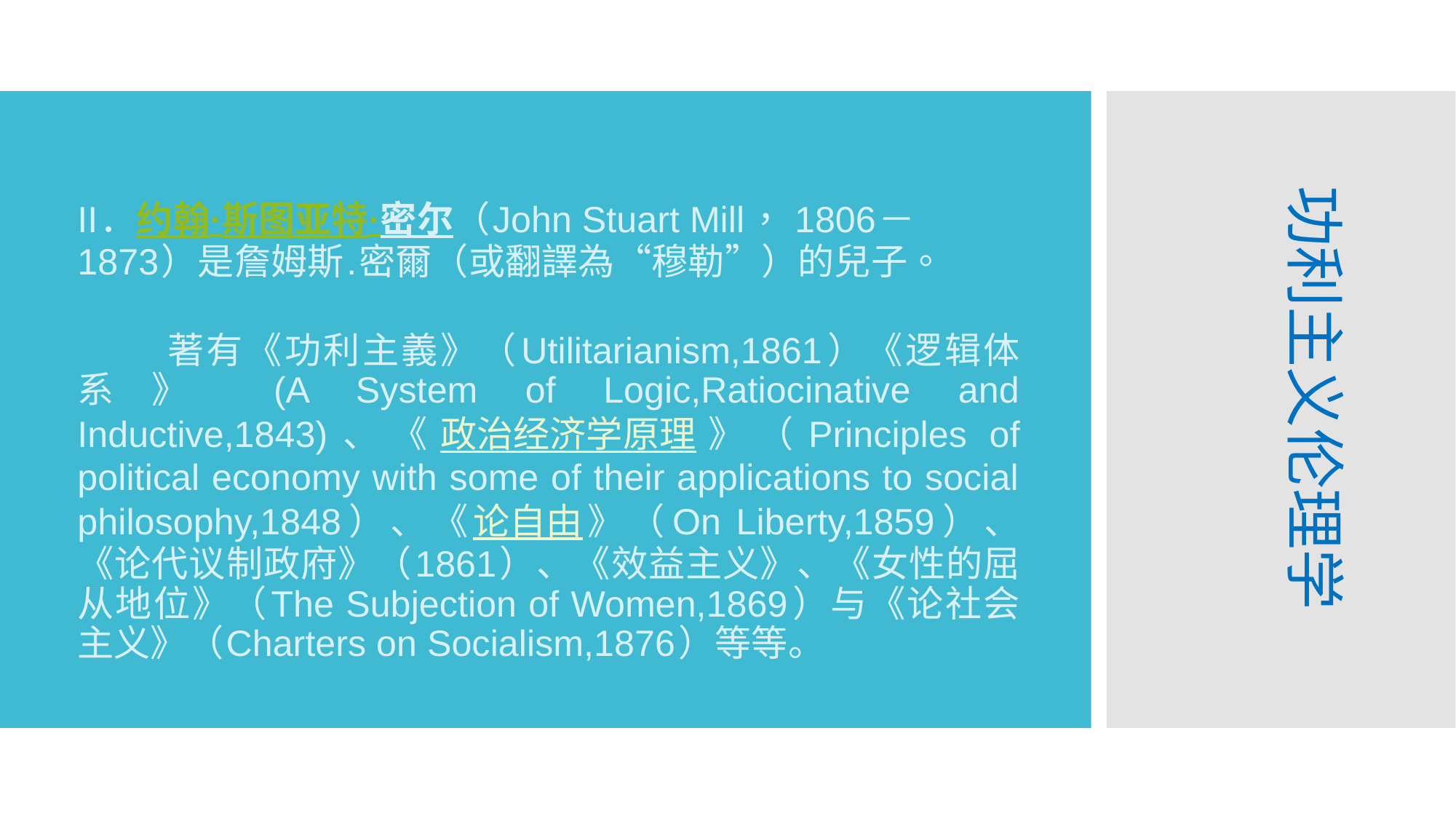

功利主义伦理学
II．约翰·斯图亚特·密尔（John Stuart Mill， 1806－1873）是詹姆斯.密爾（或翻譯為“穆勒”）的兒子。

        著有《功利主義》（Utilitarianism,1861）《逻辑体系》 (A System of Logic,Ratiocinative and Inductive,1843)、《政治经济学原理》（Principles of political economy with some of their applications to social philosophy,1848）、《论自由》（On Liberty,1859）、《论代议制政府》（1861）、《效益主义》、《女性的屈从地位》（The Subjection of Women,1869）与《论社会主义》（Charters on Socialism,1876）等等。